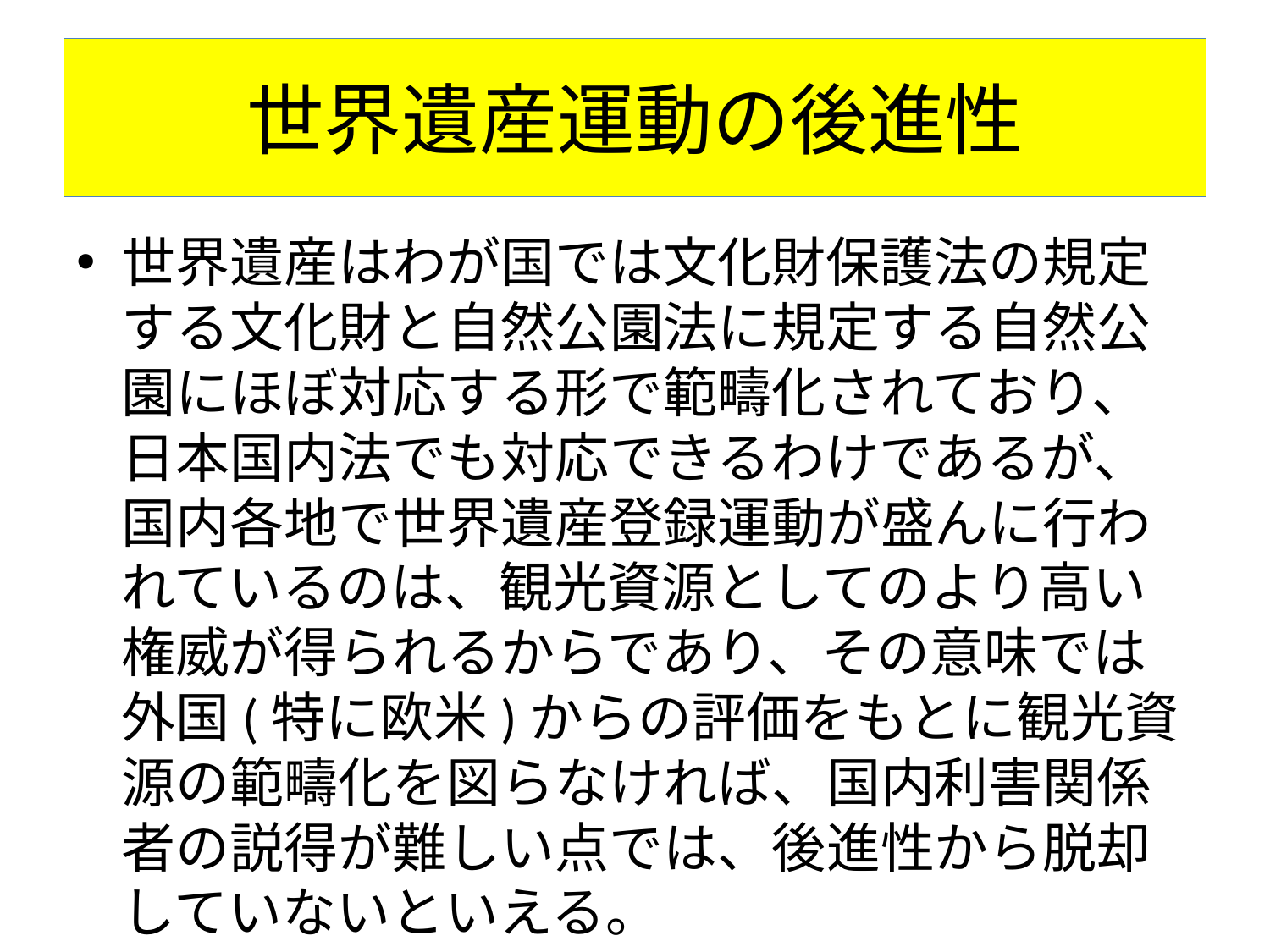

# 世界遺産運動の後進性
世界遺産はわが国では文化財保護法の規定する文化財と自然公園法に規定する自然公園にほぼ対応する形で範疇化されており、日本国内法でも対応できるわけであるが、国内各地で世界遺産登録運動が盛んに行われているのは、観光資源としてのより高い権威が得られるからであり、その意味では外国(特に欧米)からの評価をもとに観光資源の範疇化を図らなければ、国内利害関係者の説得が難しい点では、後進性から脱却していないといえる。